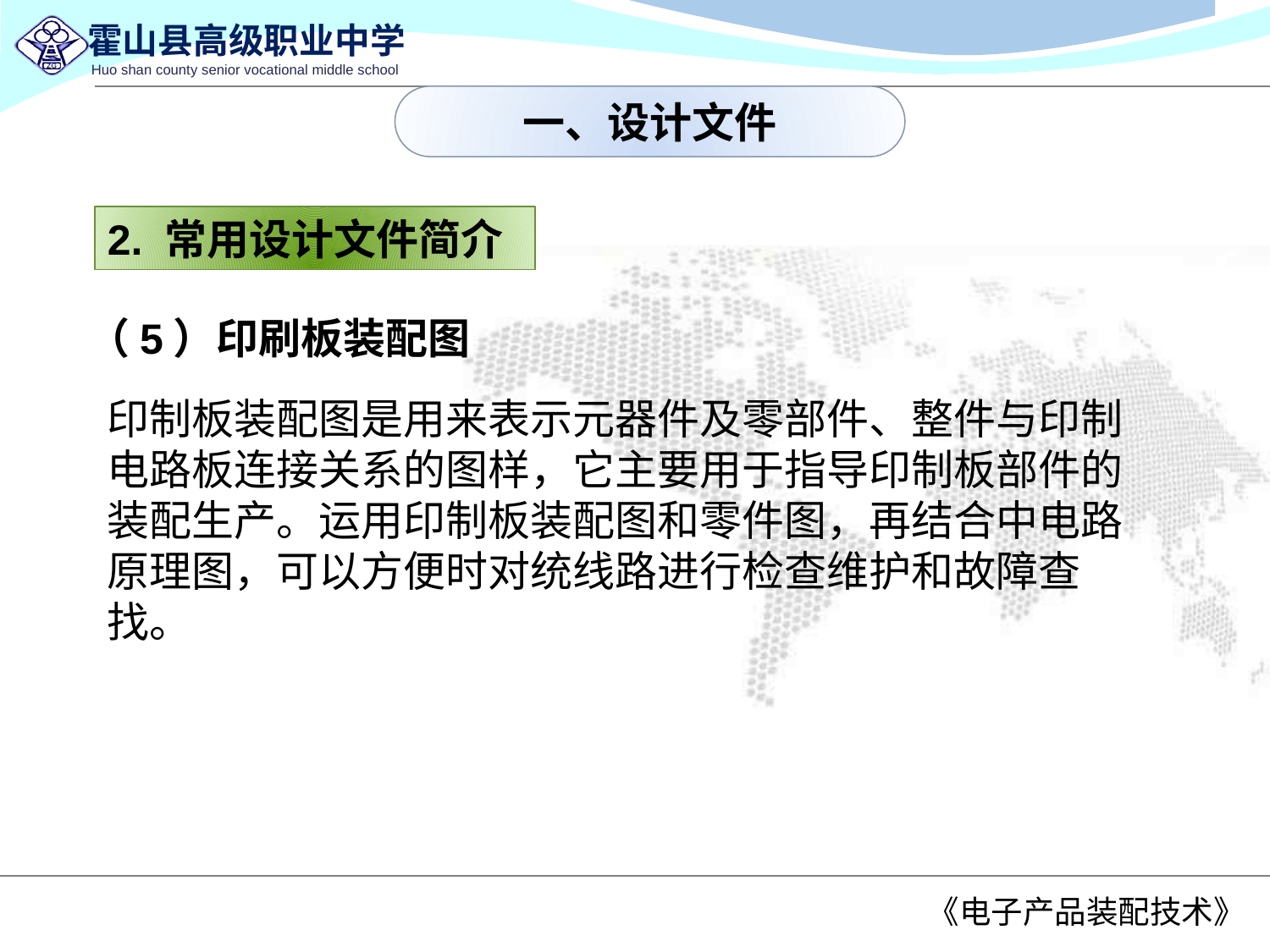

一、设计文件
2. 常用设计文件简介
（5）印刷板装配图
印制板装配图是用来表示元器件及零部件、整件与印制电路板连接关系的图样，它主要用于指导印制板部件的装配生产。运用印制板装配图和零件图，再结合中电路原理图，可以方便时对统线路进行检查维护和故障查找。